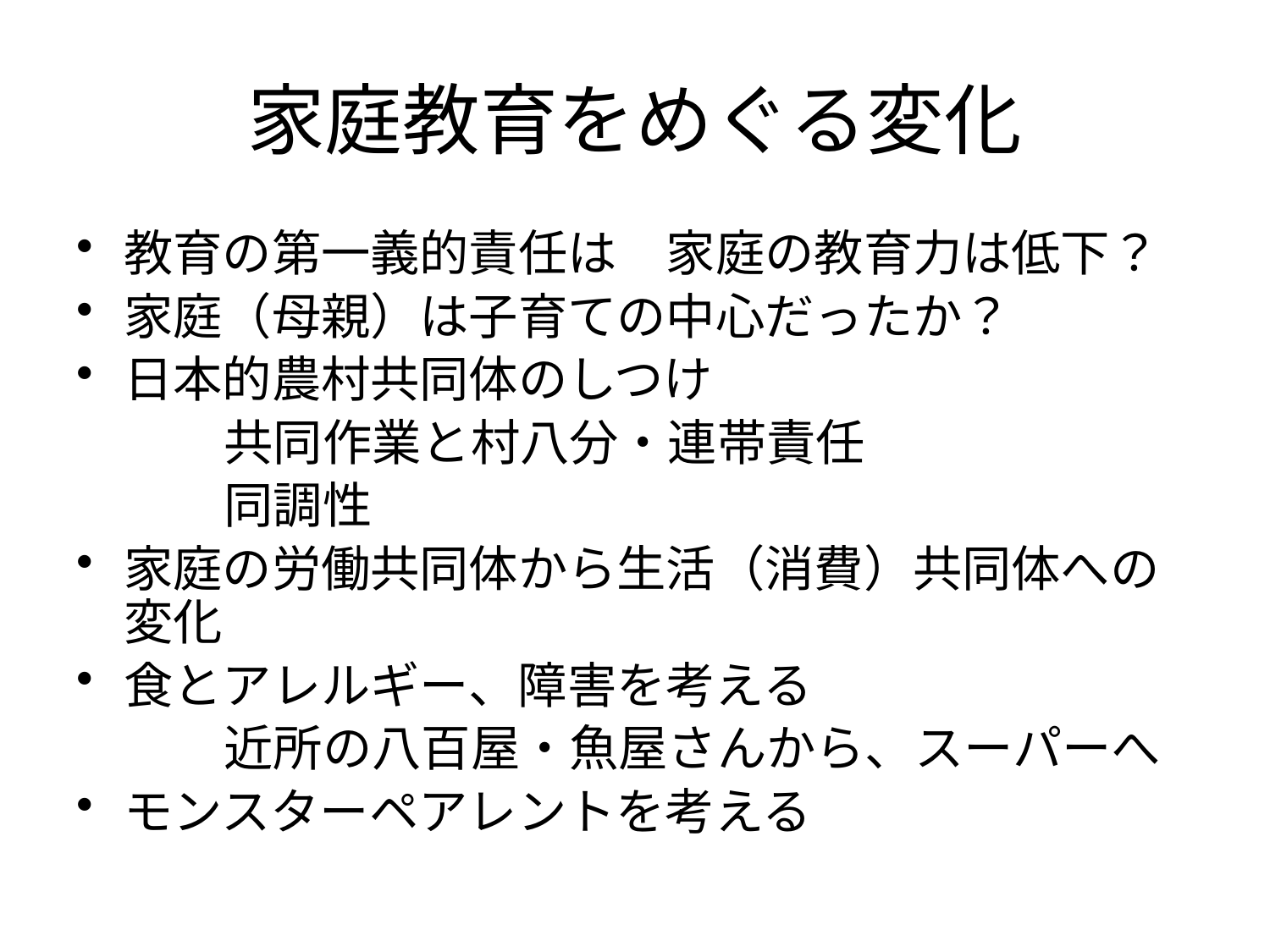

# 家庭教育をめぐる変化
教育の第一義的責任は　家庭の教育力は低下？
家庭（母親）は子育ての中心だったか？
日本的農村共同体のしつけ
　　　共同作業と村八分・連帯責任
　　　同調性
家庭の労働共同体から生活（消費）共同体への変化
食とアレルギー、障害を考える
　　　近所の八百屋・魚屋さんから、スーパーへ
モンスターペアレントを考える